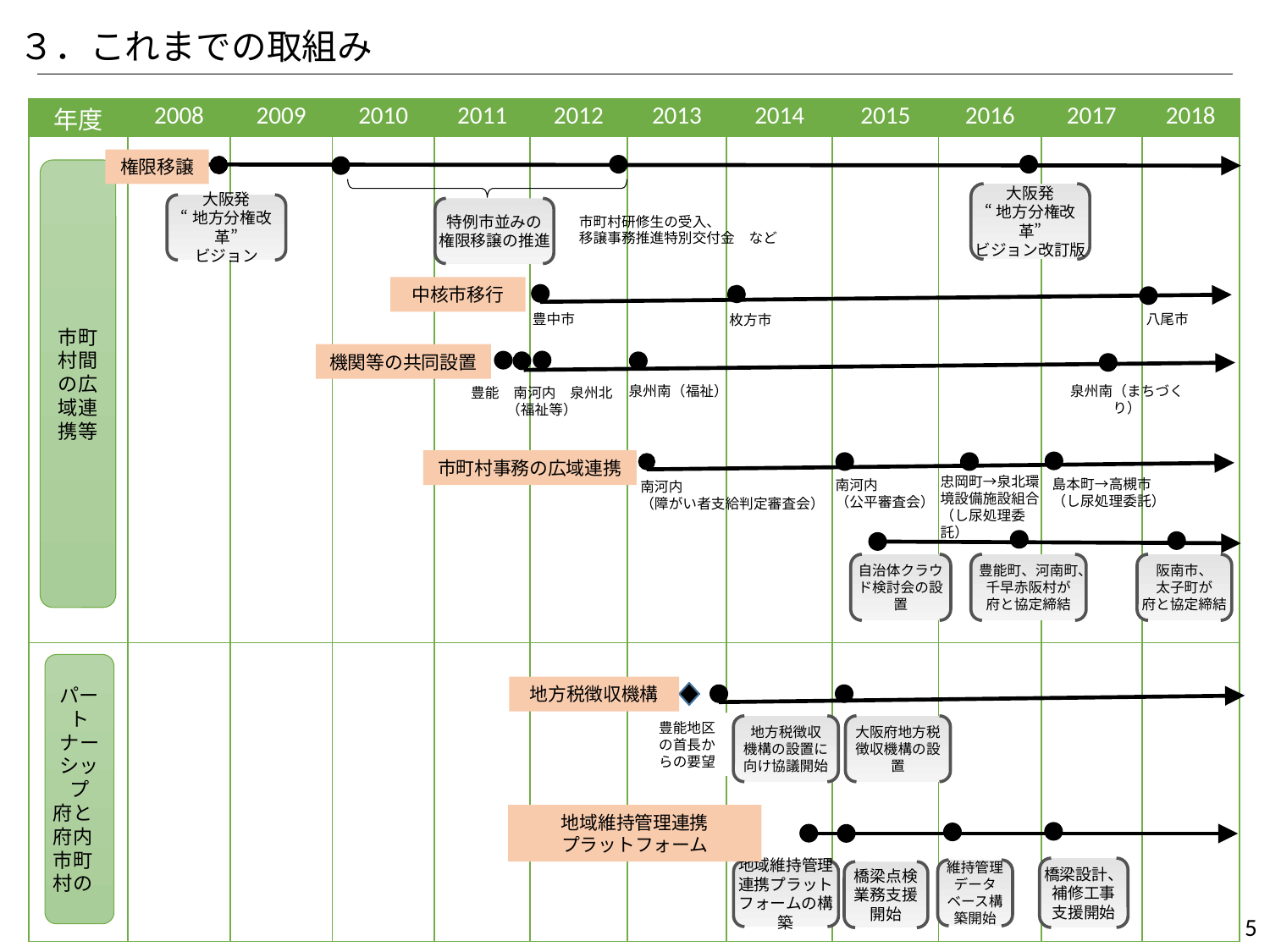

３．これまでの取組み

| 年度 | 2008 | 2009 | 2010 | 2011 | 2012 | 2013 | 2014 | 2015 | 2016 | 2017 | 2018 |
| --- | --- | --- | --- | --- | --- | --- | --- | --- | --- | --- | --- |
|  |  |  |  |  |  |  |  |  |  |  |  |
|  |  |  |  |  |  |  |  |  |  |  |  |
権限移譲

市町村間の広域連携等
大阪発
“地方分権改革”
ビジョン改訂版
大阪発
“地方分権改革”
ビジョン
特例市並みの
権限移譲の推進
市町村研修生の受入、
移譲事務推進特別交付金　など
中核市移行

豊中市
八尾市
枚方市
機関等の共同設置

泉州南（福祉）
泉州南（まちづくり）
豊能　南河内　泉州北
（福祉等）
市町村事務の広域連携

忠岡町→泉北環境設備施設組合（し尿処理委託）
島本町→高槻市
（し尿処理委託）
南河内
（公平審査会）
南河内
（障がい者支給判定審査会）

自治体クラウド検討会の設置
豊能町、河南町、
千早赤阪村が
府と協定締結
阪南市、
太子町が
府と協定締結
パートナーシップ
府と府内市町村の
地方税徴収機構

豊能地区
の首長からの要望
大阪府地方税
徴収機構の設置
地方税徴収
機構の設置に
向け協議開始
地域維持管理連携
プラットフォーム

橋梁設計、
補修工事
支援開始
維持管理
データ
ベース構築開始
地域維持管理連携プラットフォームの構築
橋梁点検
業務支援
開始
5